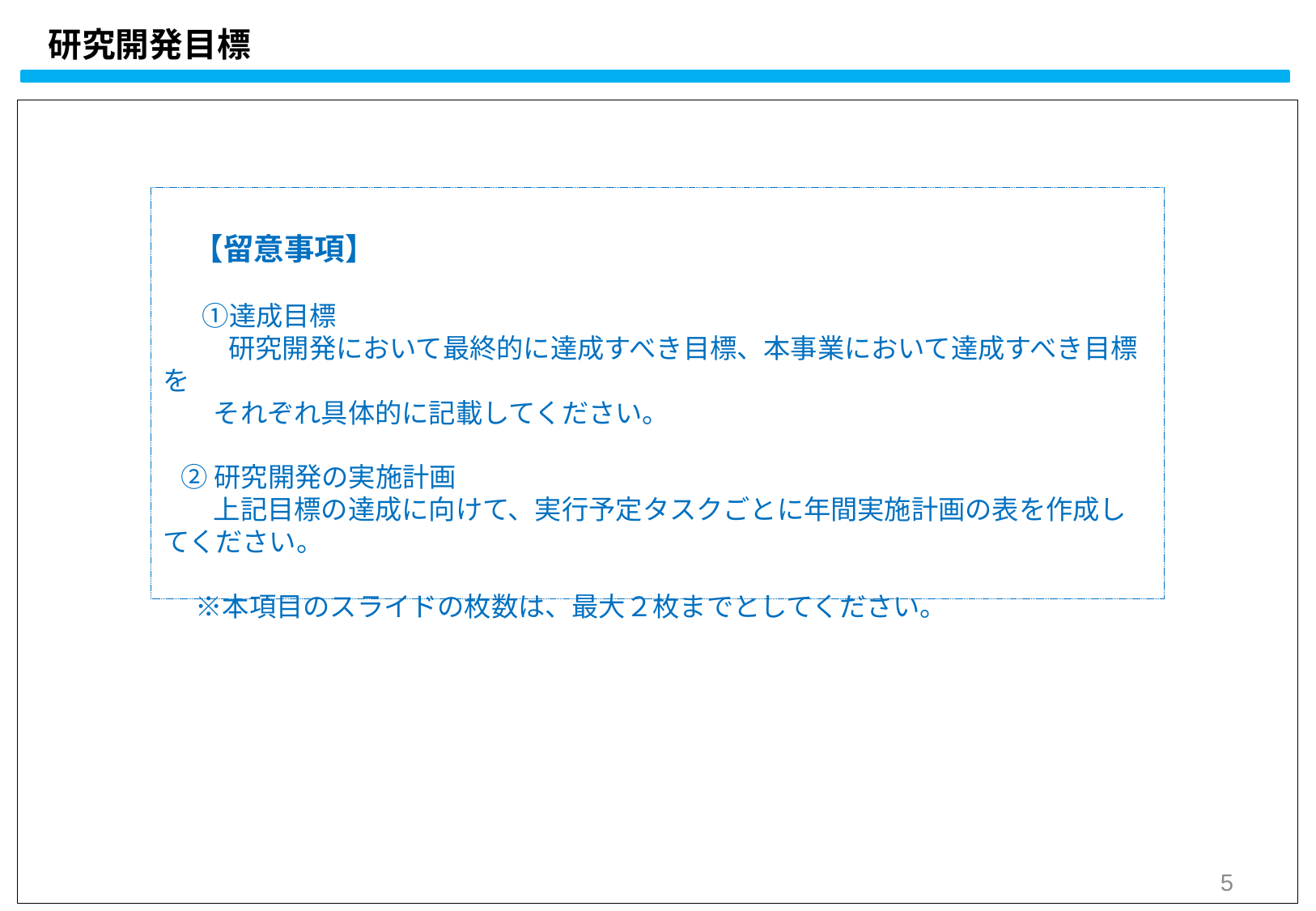

# 研究開発目標

　【留意事項】

 　①達成目標
　 　 研究開発において最終的に達成すべき目標、本事業において達成すべき目標を
　    それぞれ具体的に記載してください。

   ②研究開発の実施計画
　    上記目標の達成に向けて、実行予定タスクごとに年間実施計画の表を作成してください。

　 ※本項目のスライドの枚数は、最大２枚までとしてください。

5